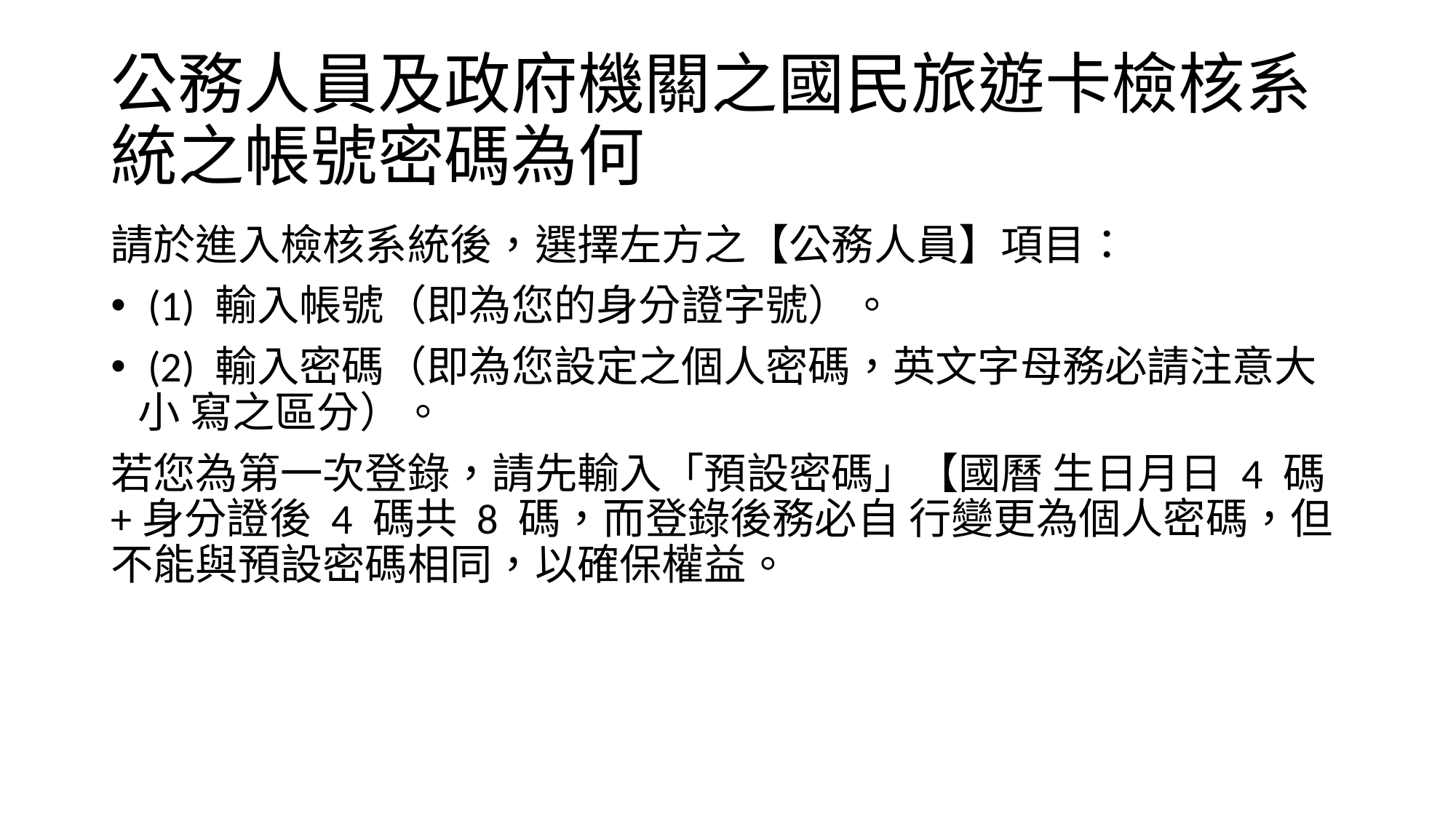

# 公務人員及政府機關之國民旅遊卡檢核系統之帳號密碼為何
請於進入檢核系統後，選擇左方之【公務人員】項目：
 (1) 輸入帳號（即為您的身分證字號）。
 (2) 輸入密碼（即為您設定之個人密碼，英文字母務必請注意大小 寫之區分）。
若您為第一次登錄，請先輸入「預設密碼」【國曆 生日月日 4 碼+身分證後 4 碼共 8 碼，而登錄後務必自 行變更為個人密碼，但不能與預設密碼相同，以確保權益。